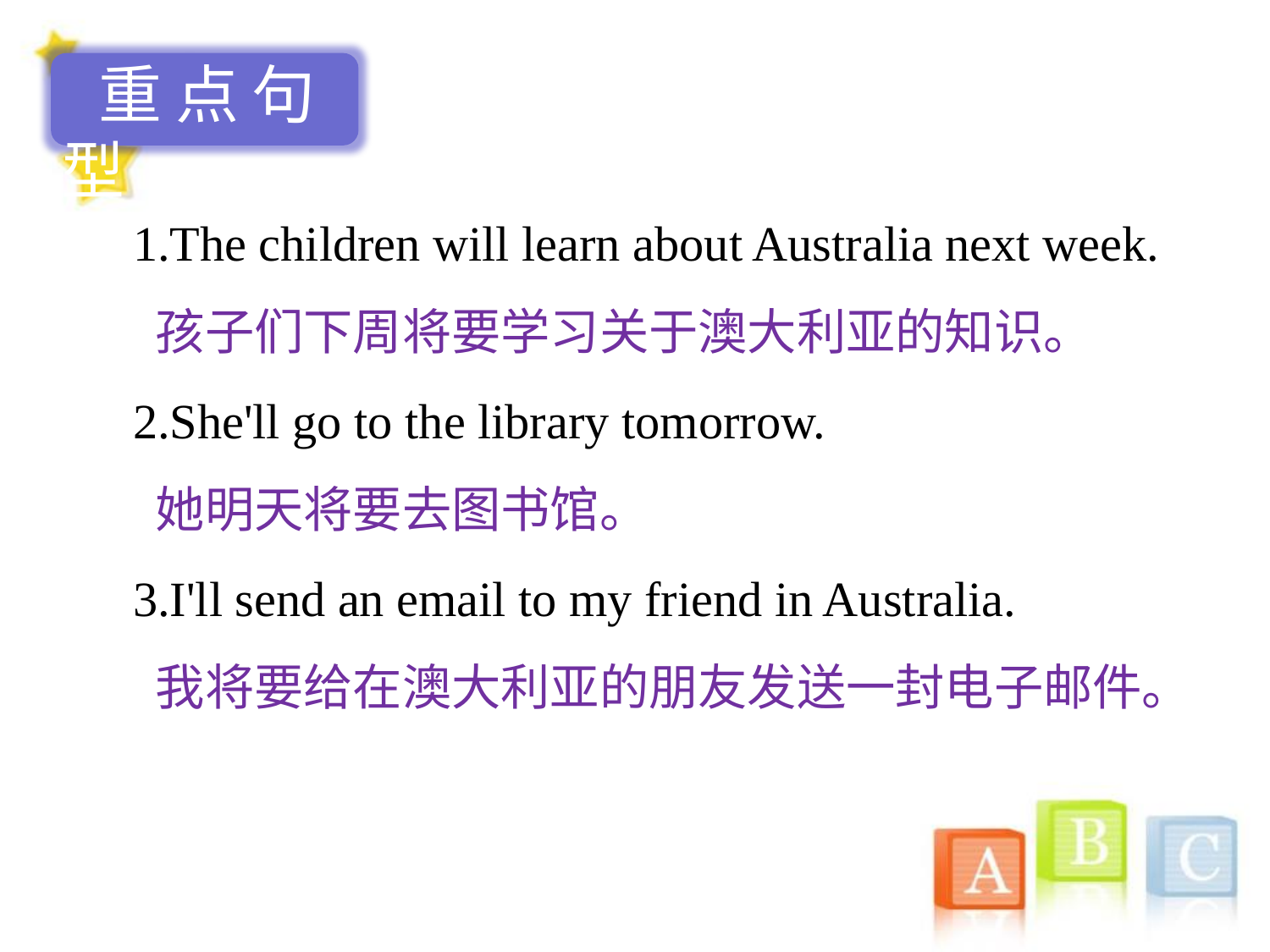

重点句型

1.The children will learn about Australia next week.
 孩子们下周将要学习关于澳大利亚的知识。
2.She'll go to the library tomorrow.
 她明天将要去图书馆。
3.I'll send an email to my friend in Australia.
 我将要给在澳大利亚的朋友发送一封电子邮件。